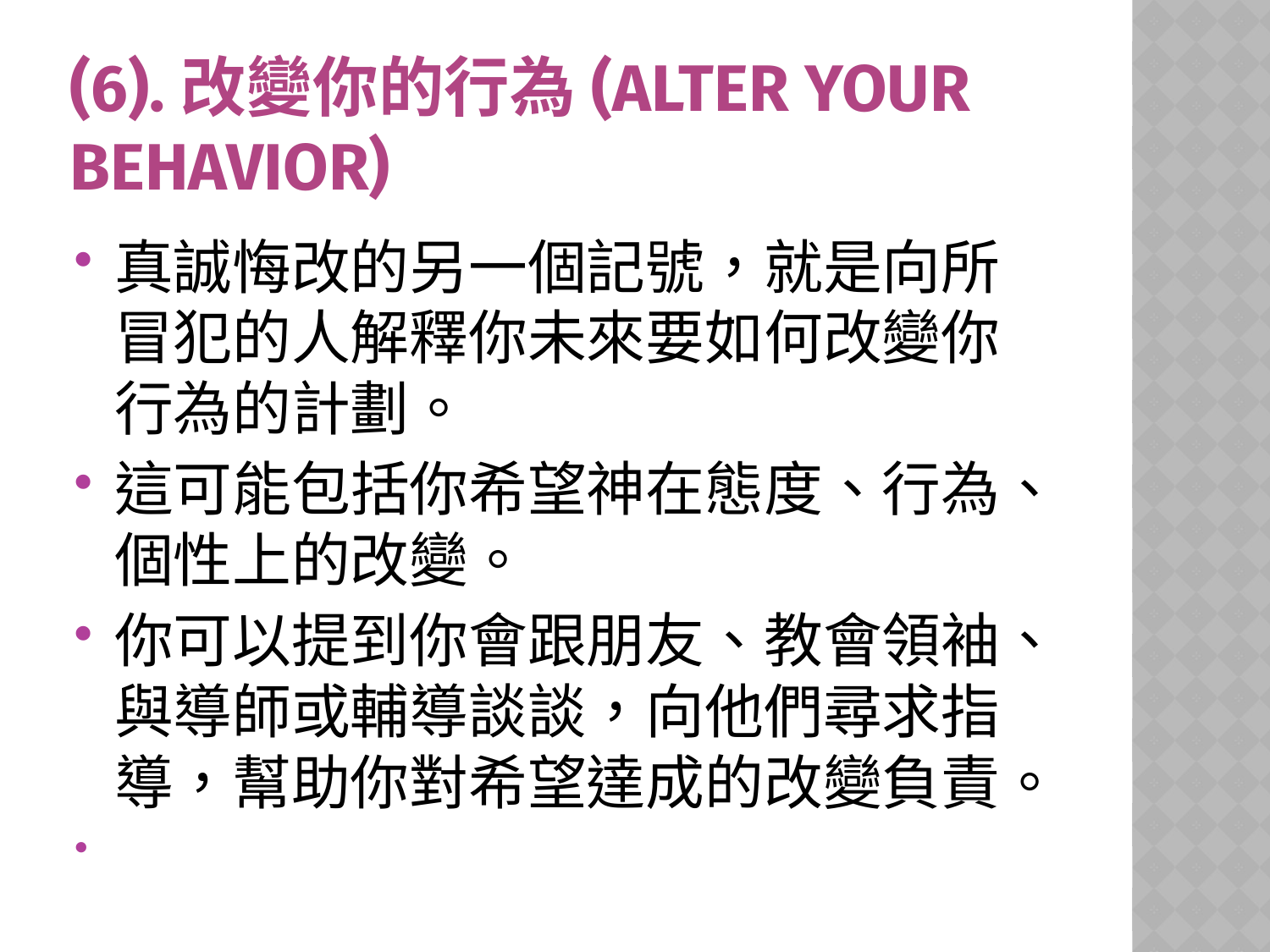

# (6).改變你的行為(Alter Your Behavior)
真誠悔改的另一個記號，就是向所冒犯的人解釋你未來要如何改變你行為的計劃。
這可能包括你希望神在態度、行為、個性上的改變。
你可以提到你會跟朋友、教會領袖、與導師或輔導談談，向他們尋求指導，幫助你對希望達成的改變負責。